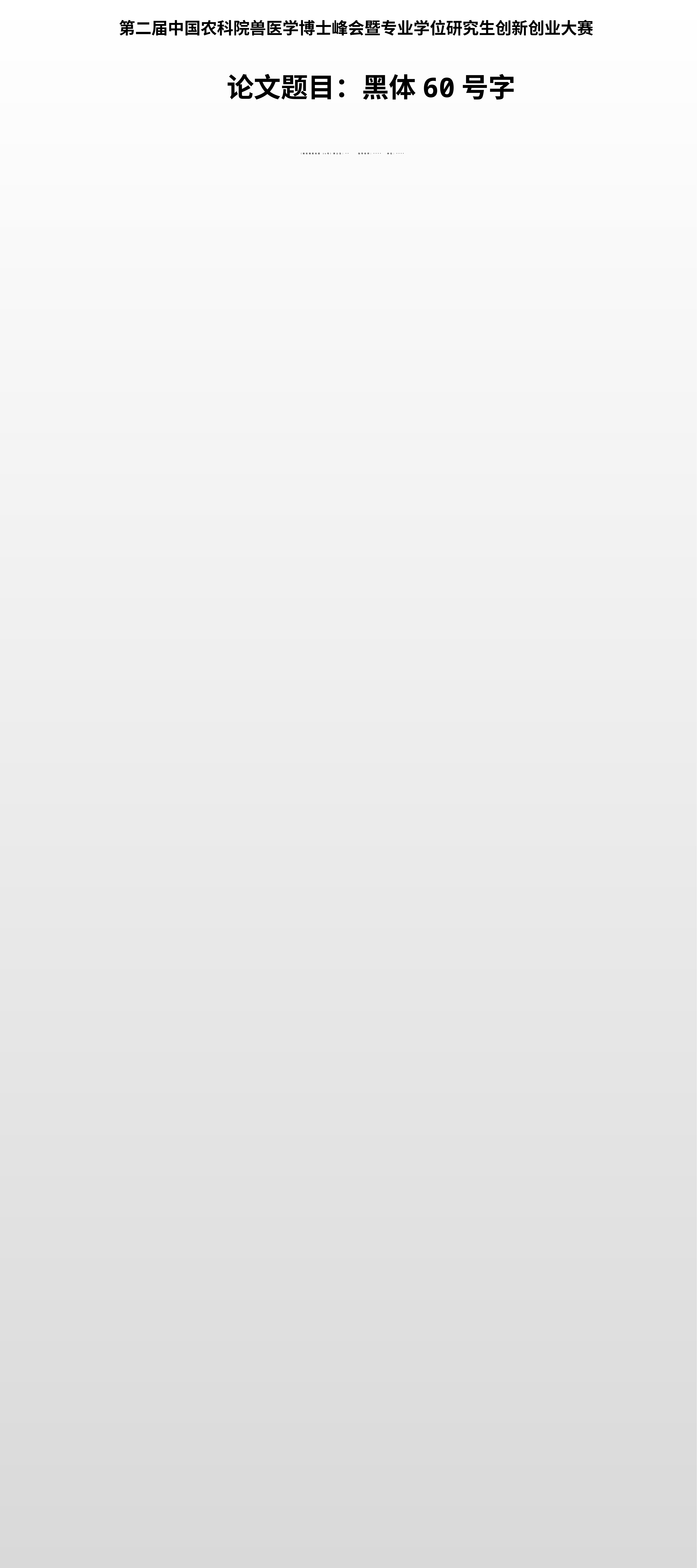

第二届中国农科院兽医学博士峰会暨专业学位研究生创新创业大赛
论文题目：黑体60号字
# （微软雅黑标题 36号）博士生：**     指导老师：****   单位：****